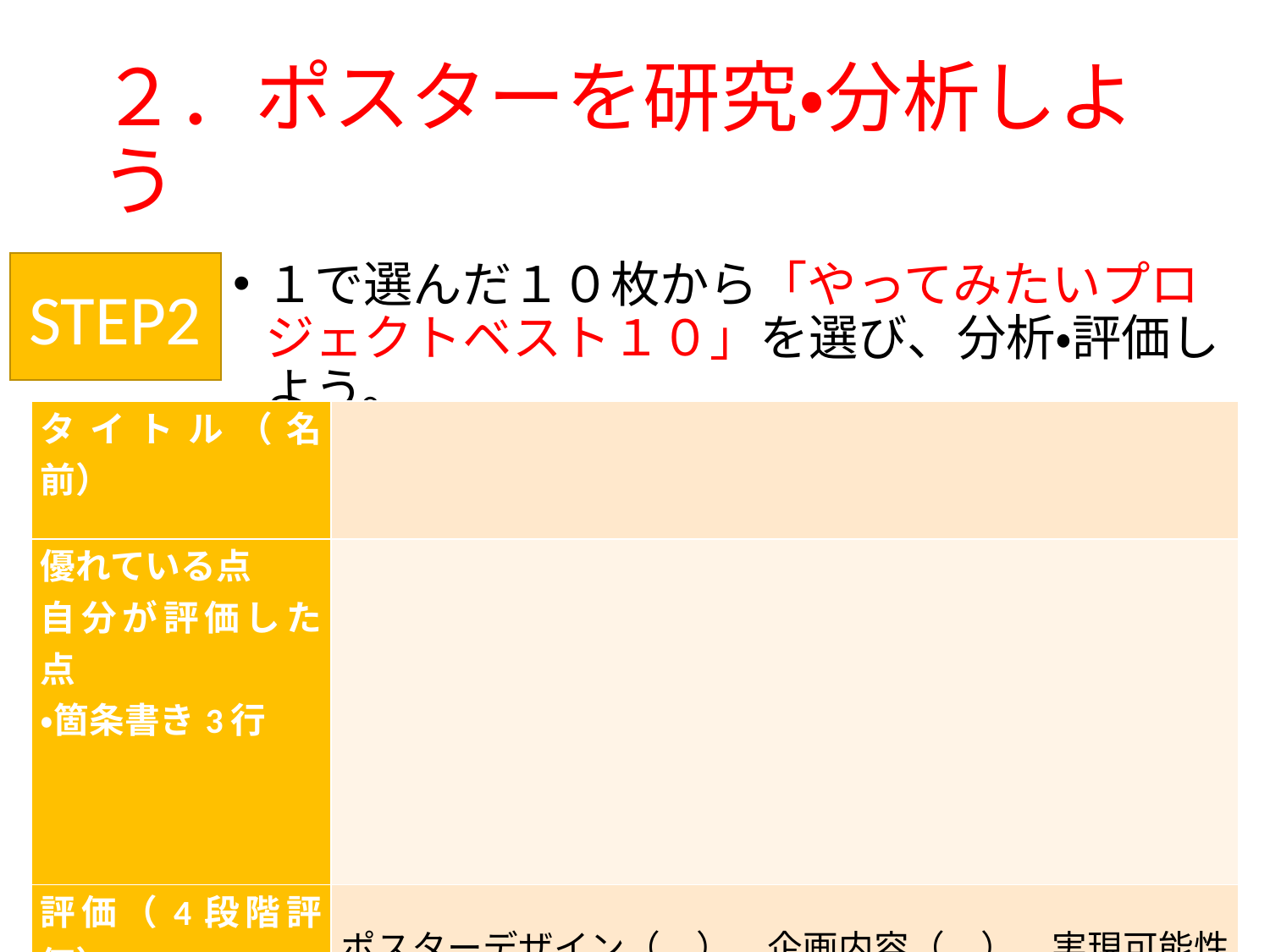

# ２．ポスターを研究・分析しよう
STEP2
１で選んだ１０枚から「やってみたいプロジェクトベスト１０」を選び、分析・評価しよう。
| タイトル（名前） |  |
| --- | --- |
| 優れている点 自分が評価した点 ・箇条書き3行 |  |
| 評価（4段階評価） （ＳＡＢＣ） | ポスターデザイン（　）　企画内容（　）　実現可能性（　） |